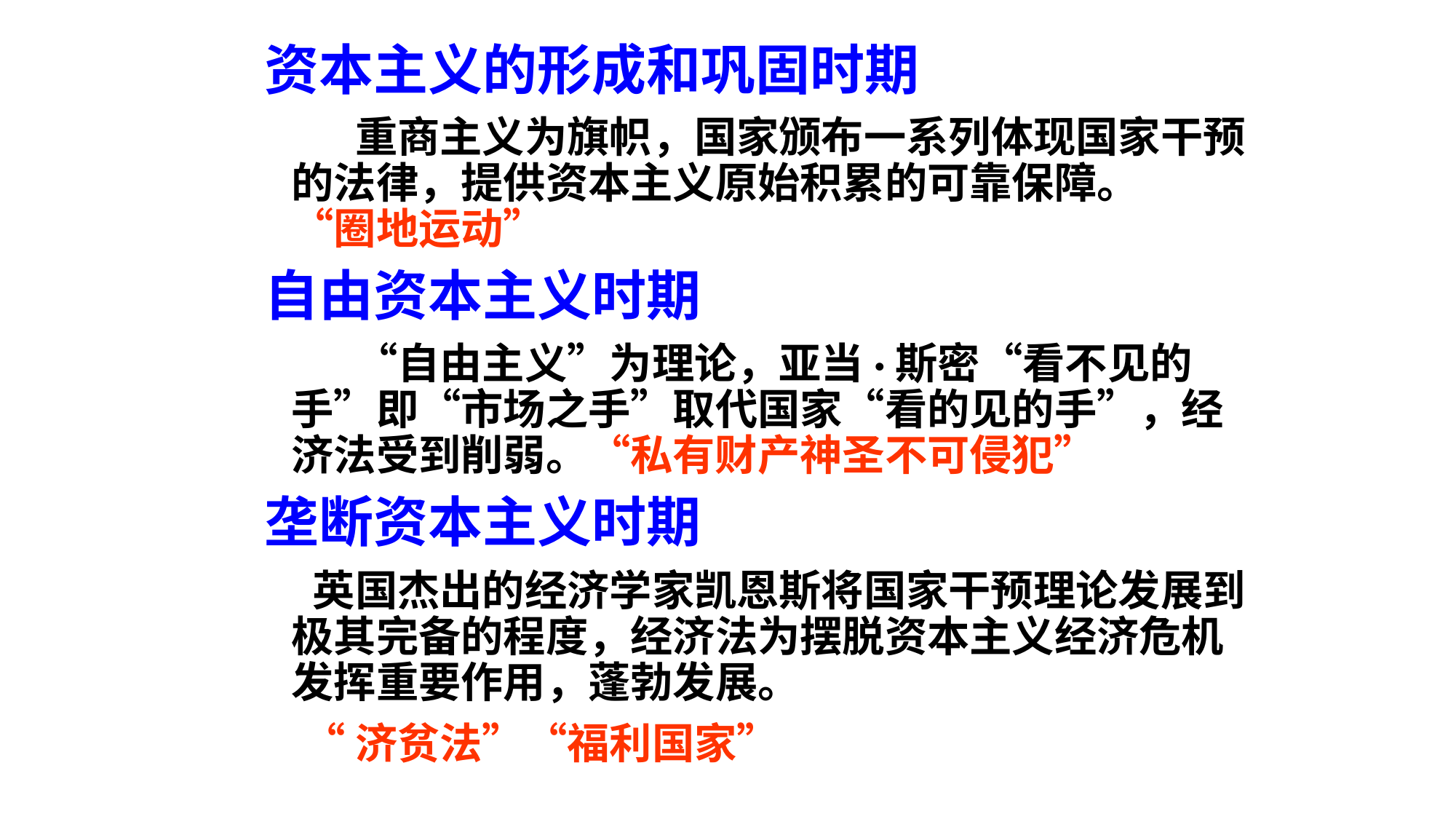

资本主义的形成和巩固时期
    以重商主义为旗帜，国家颁布一系列体现国家干预的法律，提供资本主义原始积累的可靠保障。      “圈地运动”
自由资本主义时期
    以“自由主义”为理论，亚当·斯密“看不见的手”即“市场之手”取代国家“看的见的手”，经济法受到削弱。“私有财产神圣不可侵犯”
垄断资本主义时期
    英国杰出的经济学家凯恩斯将国家干预理论发展到极其完备的程度，经济法为摆脱资本主义经济危机发挥重要作用，蓬勃发展。
    “济贫法”“福利国家”